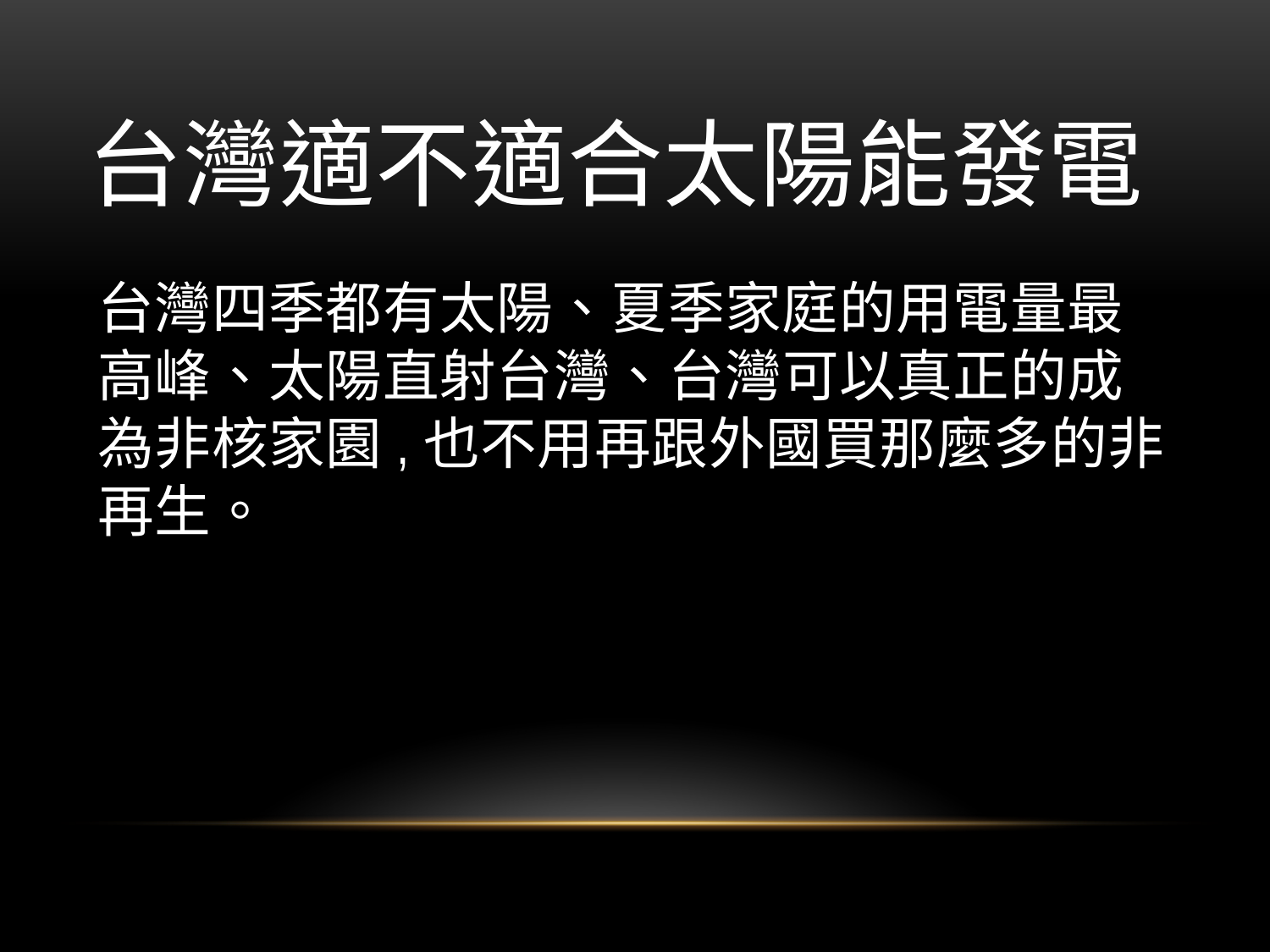

# 台灣適不適合太陽能發電
台灣四季都有太陽、夏季家庭的用電量最高峰、太陽直射台灣、台灣可以真正的成為非核家園,也不用再跟外國買那麼多的非再生。